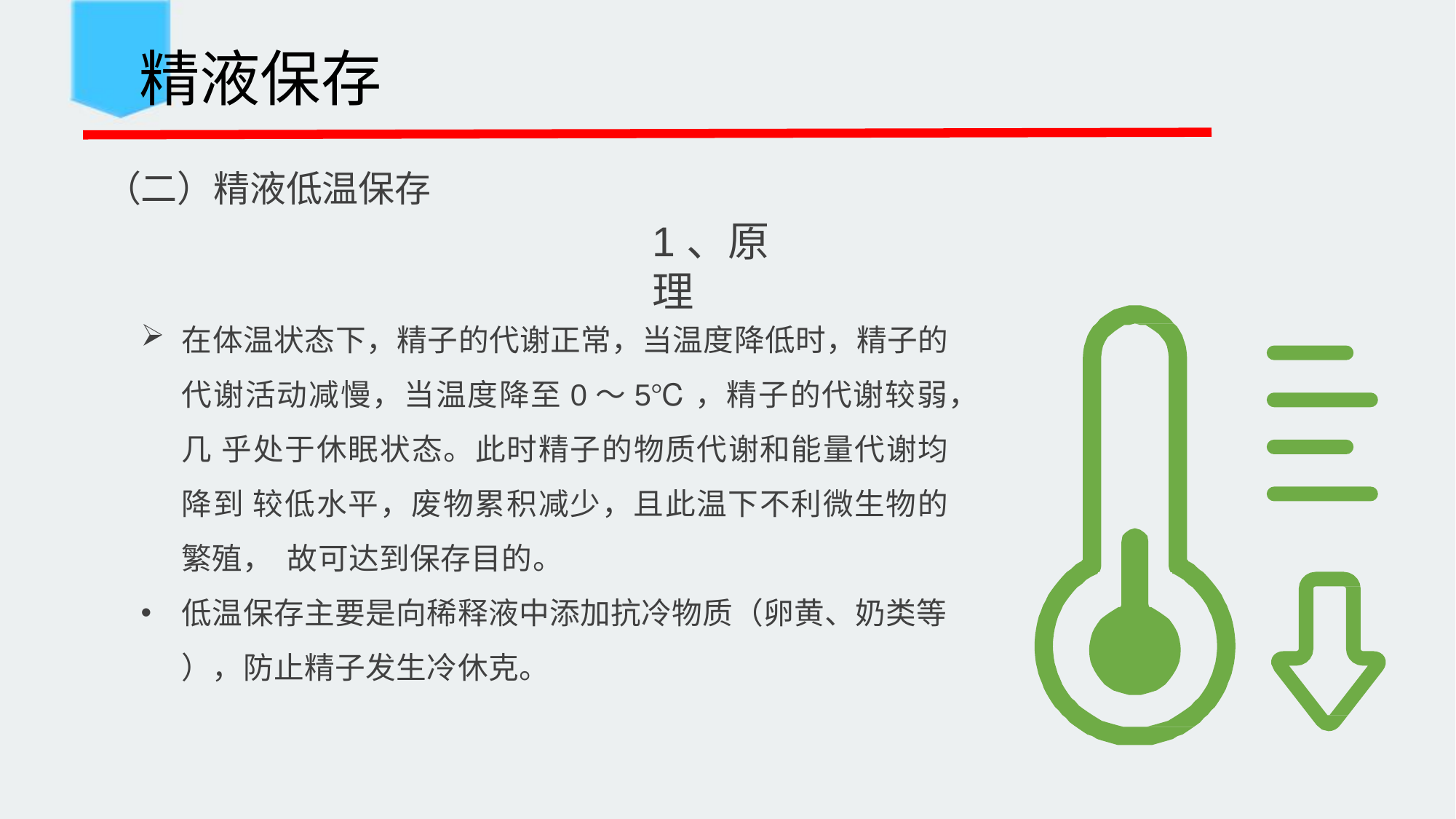

精液保存
  （二）精液低温保存

1、原理
在体温状态下，精子的代谢正常，当温度降低时，精子的 代谢活动减慢，当温度降至0～5℃，精子的代谢较弱，几 乎处于休眠状态。此时精子的物质代谢和能量代谢均降到 较低水平，废物累积减少，且此温下不利微生物的繁殖，  故可达到保存目的。
低温保存主要是向稀释液中添加抗冷物质（卵黄、奶类等
），防止精子发生冷休克。